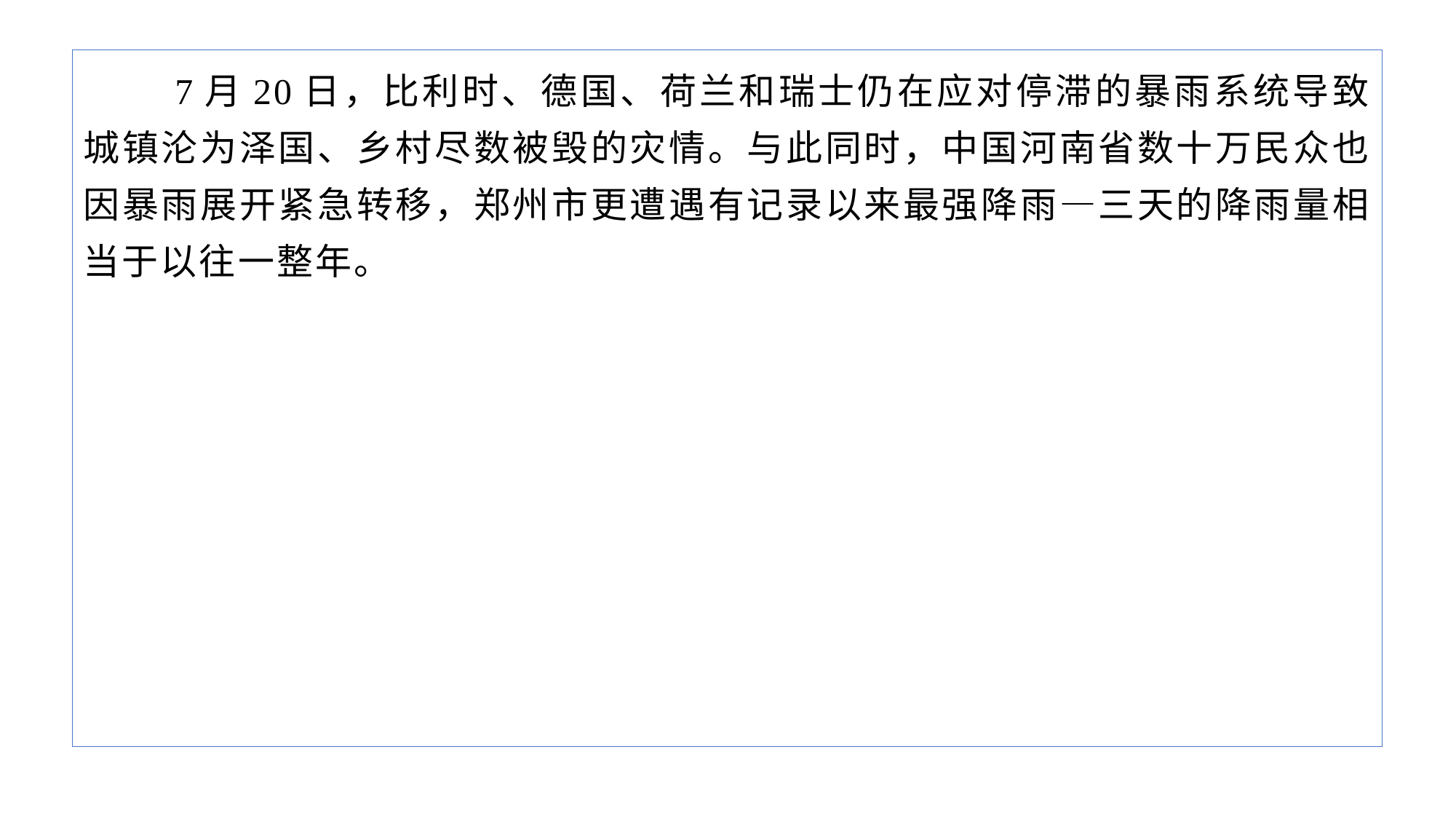

7月20日，比利时、德国、荷兰和瑞士仍在应对停滞的暴雨系统导致城镇沦为泽国、乡村尽数被毁的灾情。与此同时，中国河南省数十万民众也因暴雨展开紧急转移，郑州市更遭遇有记录以来最强降雨—三天的降雨量相当于以往一整年。